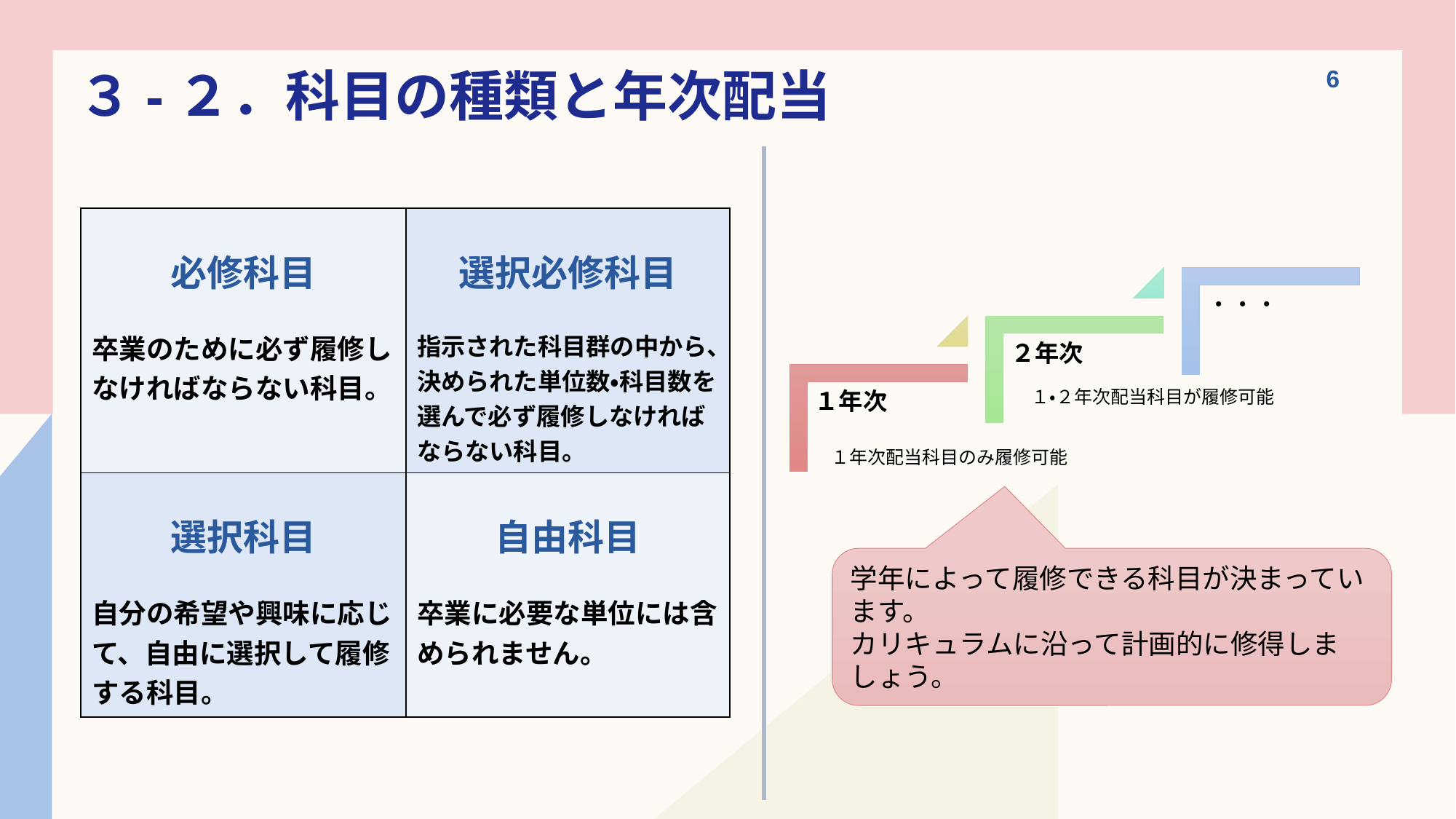

３-２．科目の種類と年次配当
6
| 必修科目 卒業のために必ず履修しなければならない科目。 | 選択必修科目 指示された科目群の中から、決められた単位数・科目数を選んで必ず履修しなければならない科目。 |
| --- | --- |
| 選択科目 自分の希望や興味に応じて、自由に選択して履修する科目。 | 自由科目 卒業に必要な単位には含められません。 |
１年次
２年次
・・・
１・２年次配当科目が履修可能
１年次配当科目のみ履修可能
学年によって履修できる科目が決まっています。
カリキュラムに沿って計画的に修得しましょう。